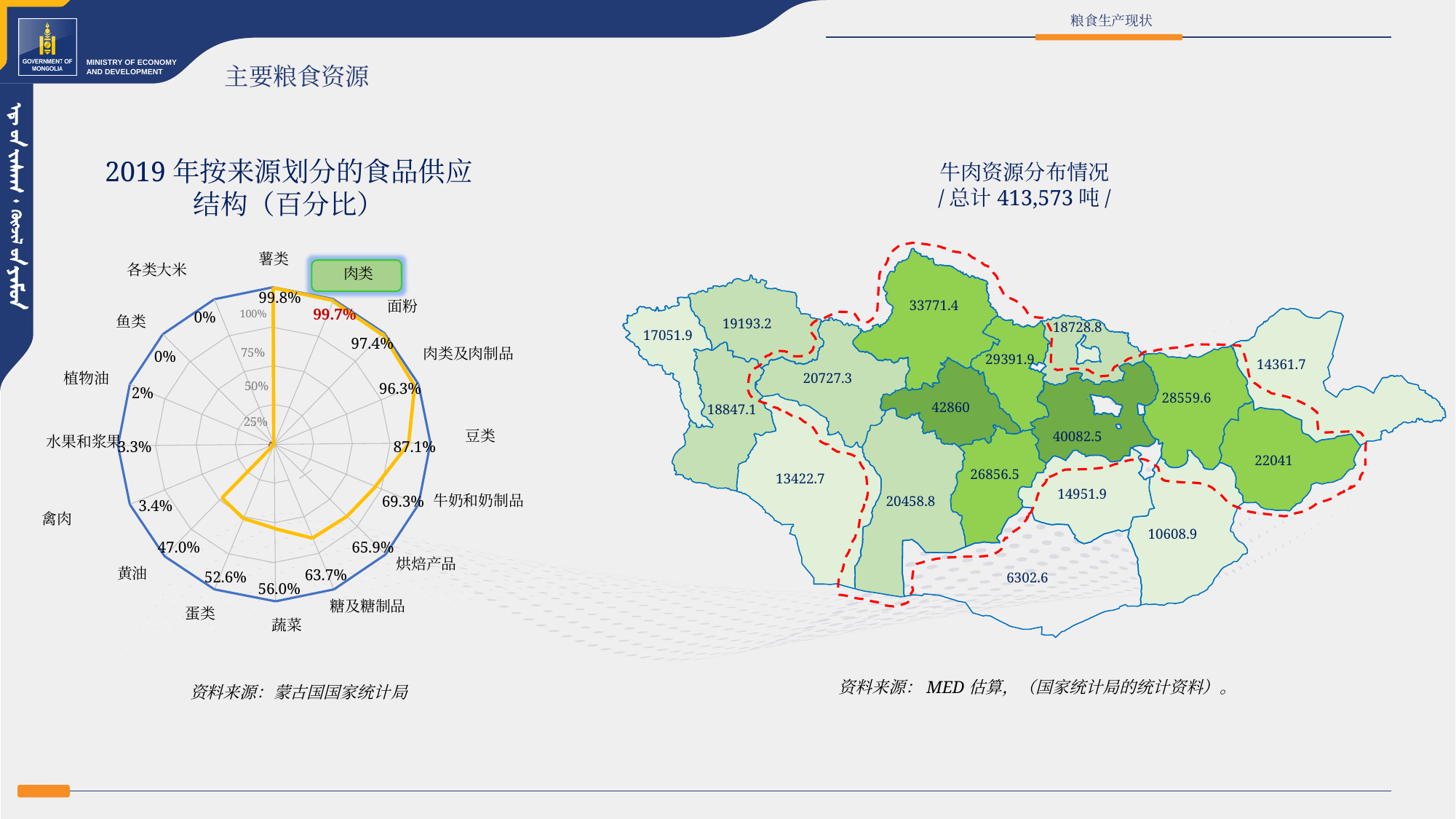

粮食生产现状
主要粮食资源
2019年按来源划分的食品供应结构（百分比）
牛肉资源分布情况
/总计413,573吨/

薯类

各类大米
肉类

面粉

100%
鱼类
肉类及肉制品
75%
50%
25%
豆类

水果和浆果
牛奶和奶制品
禽肉
烘焙产品
黄油
糖及糖制品
蛋类
蔬菜
植物油

33771.4
19193.2
17051.9
29391.9
14361.7
20727.3
28559.6
42860
18847.1
40082.5
22041
26856.5
13422.7
14951.9
20458.8
10608.9
6302.6
18728.8

99.8%
99.7%
0%
97.4%
0%
96.3%
2%
87.1%
3.3%
69.3%
3.4%
65.9%
47.0%
63.7%
52.6%
56.0%
资料来源：MED估算，（国家统计局的统计资料）。

资料来源：蒙古国国家统计局